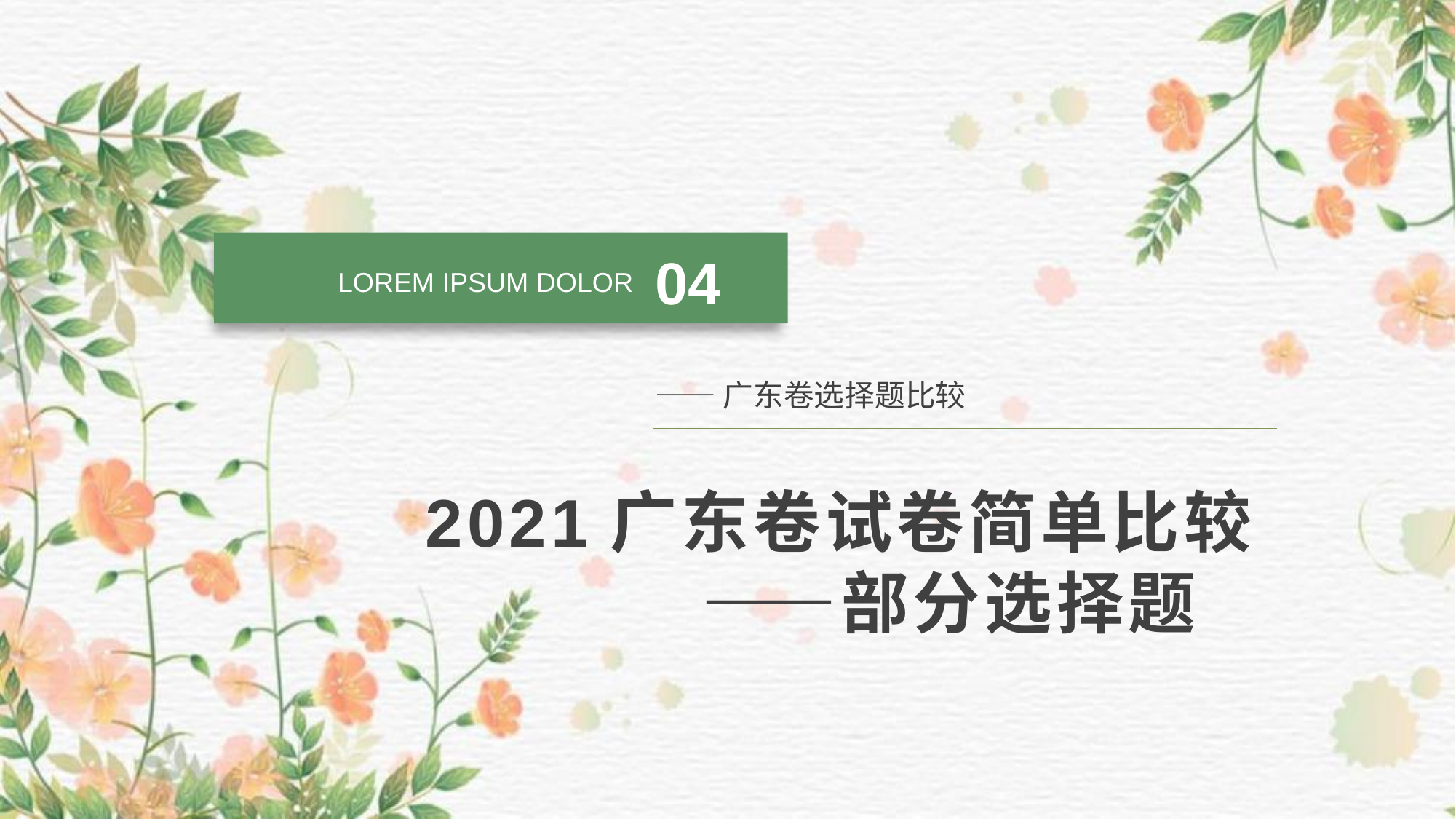

04
LOREM IPSUM DOLOR
——广东卷选择题比较
# 2021广东卷试卷简单比较 ——部分选择题